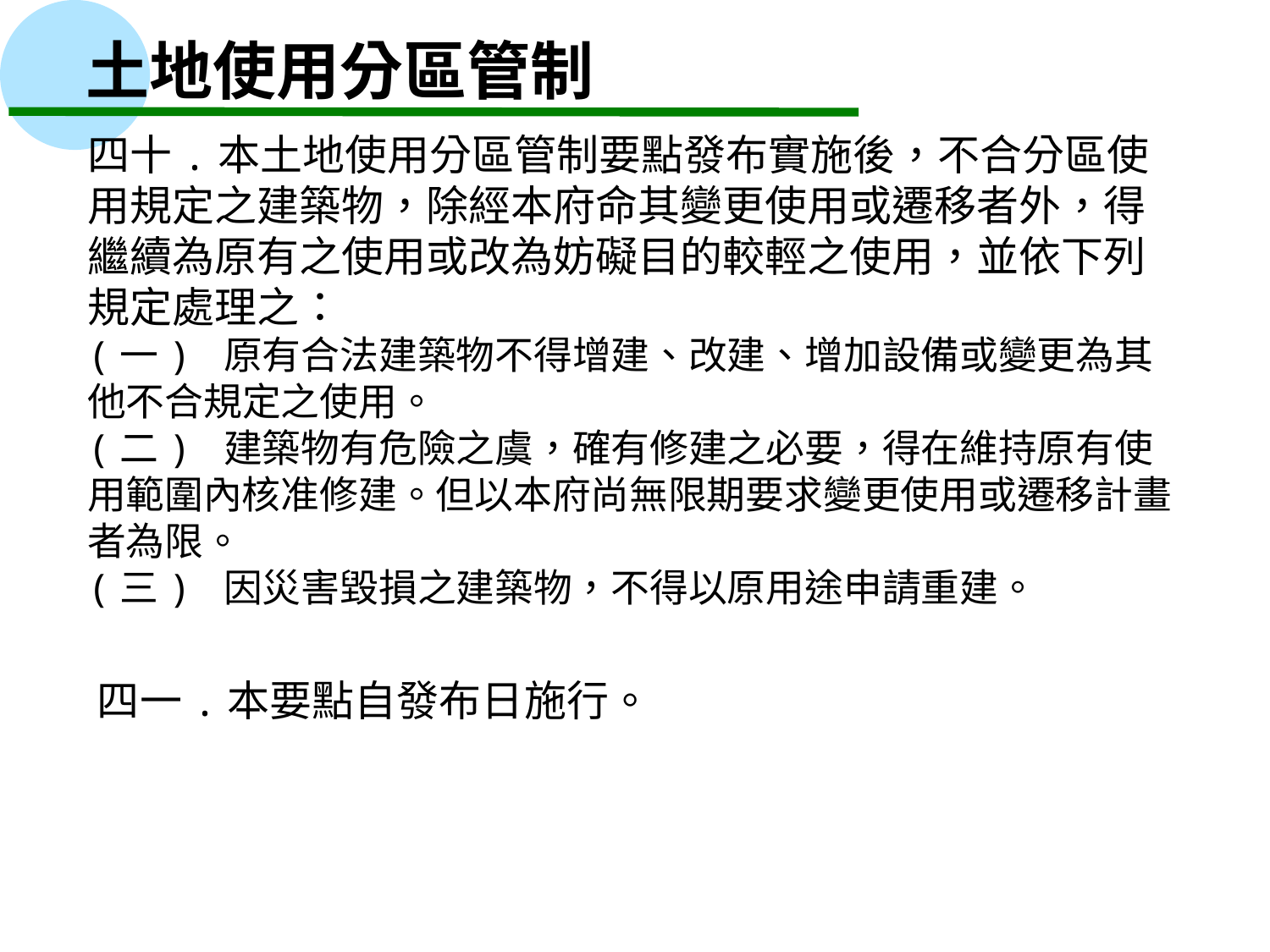

土地使用分區管制

四十.本土地使用分區管制要點發布實施後，不合分區使用規定之建築物，除經本府命其變更使用或遷移者外，得繼續為原有之使用或改為妨礙目的較輕之使用，並依下列規定處理之：
(一) 原有合法建築物不得增建、改建、增加設備或變更為其他不合規定之使用。
(二) 建築物有危險之虞，確有修建之必要，得在維持原有使用範圍內核准修建。但以本府尚無限期要求變更使用或遷移計畫 者為限。
(三) 因災害毀損之建築物，不得以原用途申請重建。
四一.本要點自發布日施行。